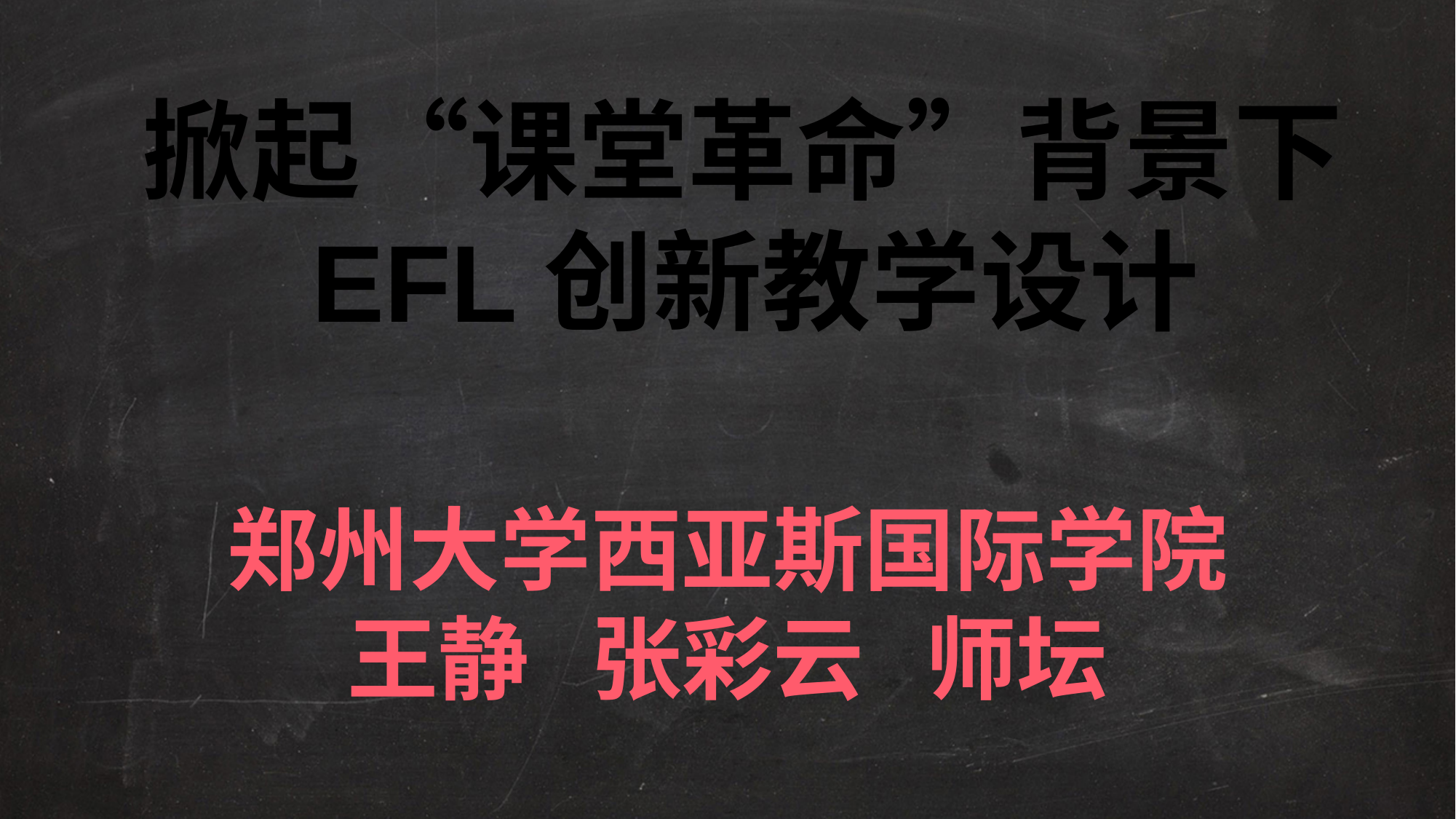

掀起“课堂革命”背景下EFL创新教学设计
郑州大学西亚斯国际学院
王静   张彩云   师坛